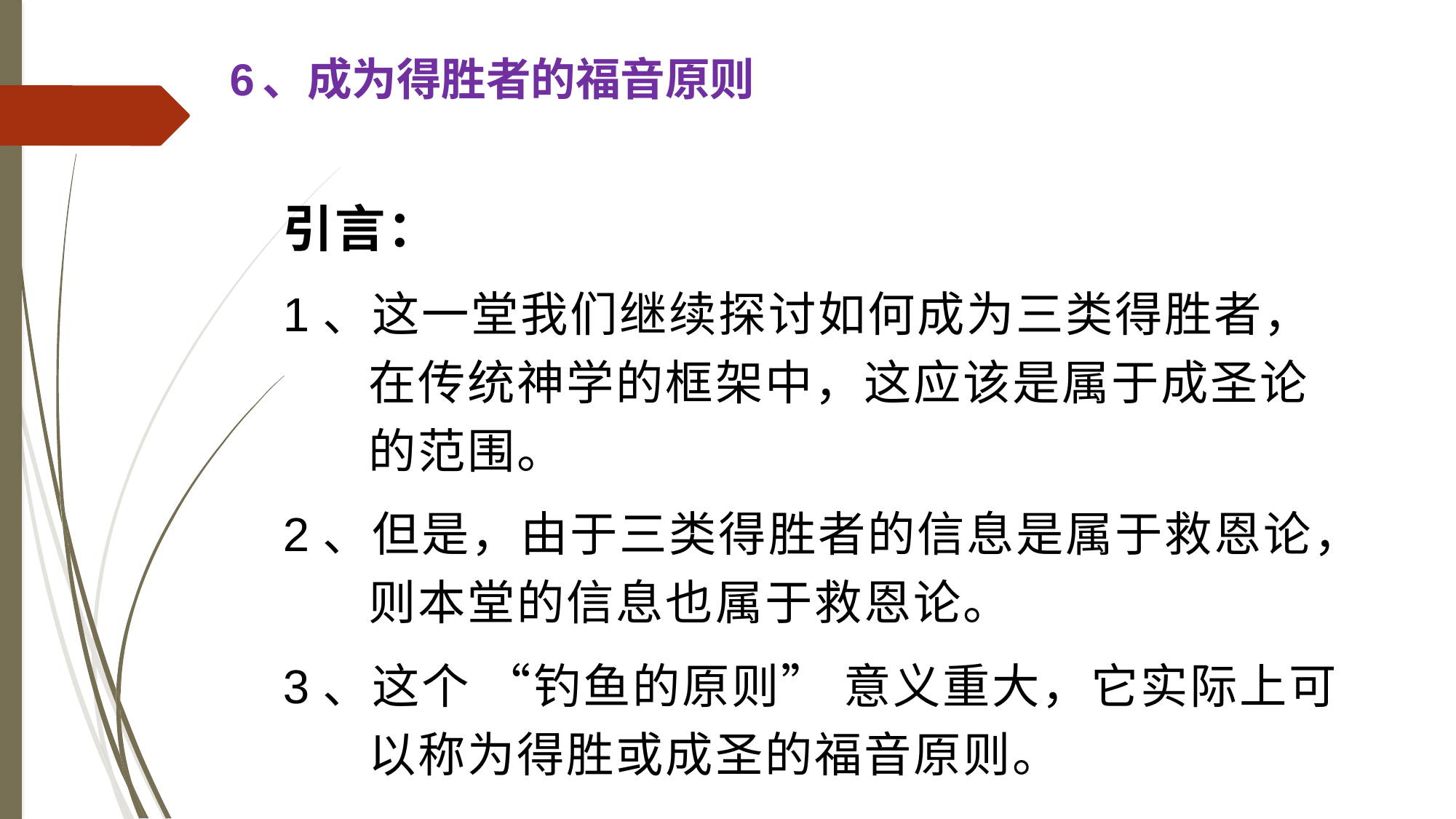

# 6、成为得胜者的福音原则
引言：
1、这一堂我们继续探讨如何成为三类得胜者，在传统神学的框架中，这应该是属于成圣论的范围。
2、但是，由于三类得胜者的信息是属于救恩论，则本堂的信息也属于救恩论。
3、这个 “钓鱼的原则” 意义重大，它实际上可以称为得胜或成圣的福音原则。